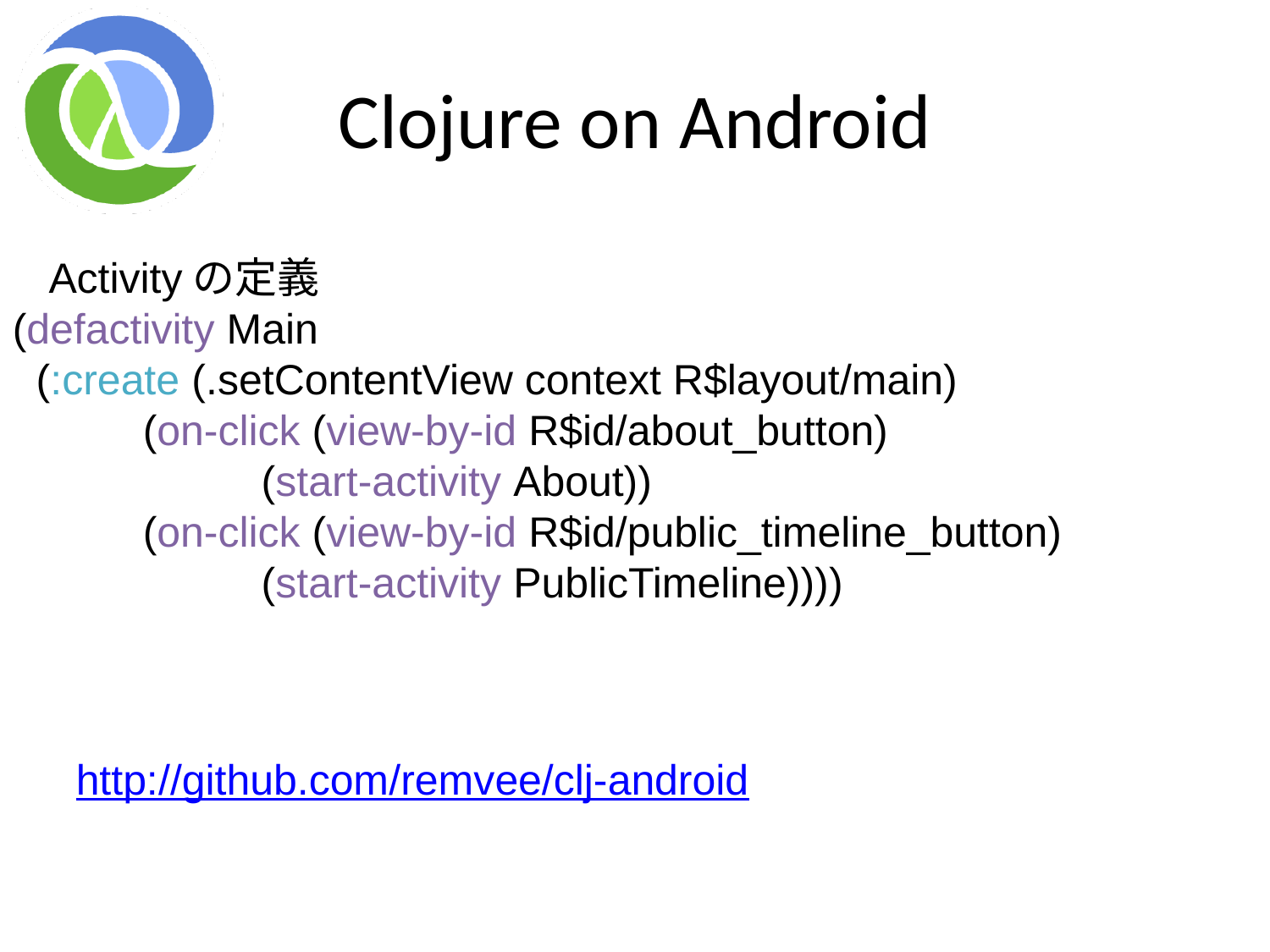

# Clojure on Android

(defactivity Main
  (:create (.setContentView context R$layout/main)
           (on-click (view-by-id R$id/about_button)
                     (start-activity About))
           (on-click (view-by-id R$id/public_timeline_button)
                     (start-activity PublicTimeline))))

Activityの定義
http://github.com/remvee/clj-android